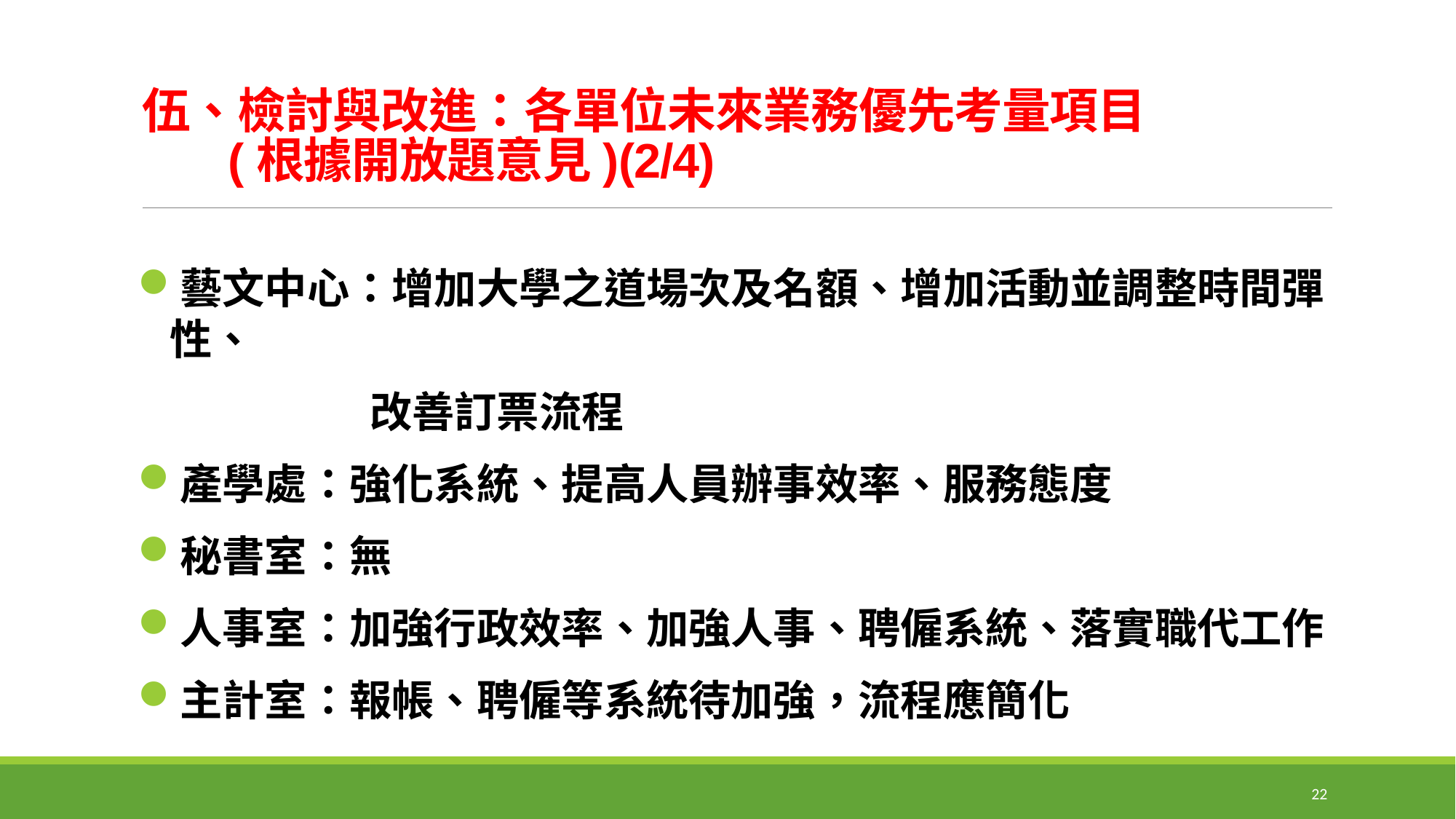

# 伍、檢討與改進：各單位未來業務優先考量項目 (根據開放題意見)(2/4)
藝文中心：增加大學之道場次及名額、增加活動並調整時間彈性、
                       改善訂票流程
產學處：強化系統、提高人員辦事效率、服務態度
秘書室：無
人事室：加強行政效率、加強人事、聘僱系統、落實職代工作
主計室：報帳、聘僱等系統待加強，流程應簡化
22